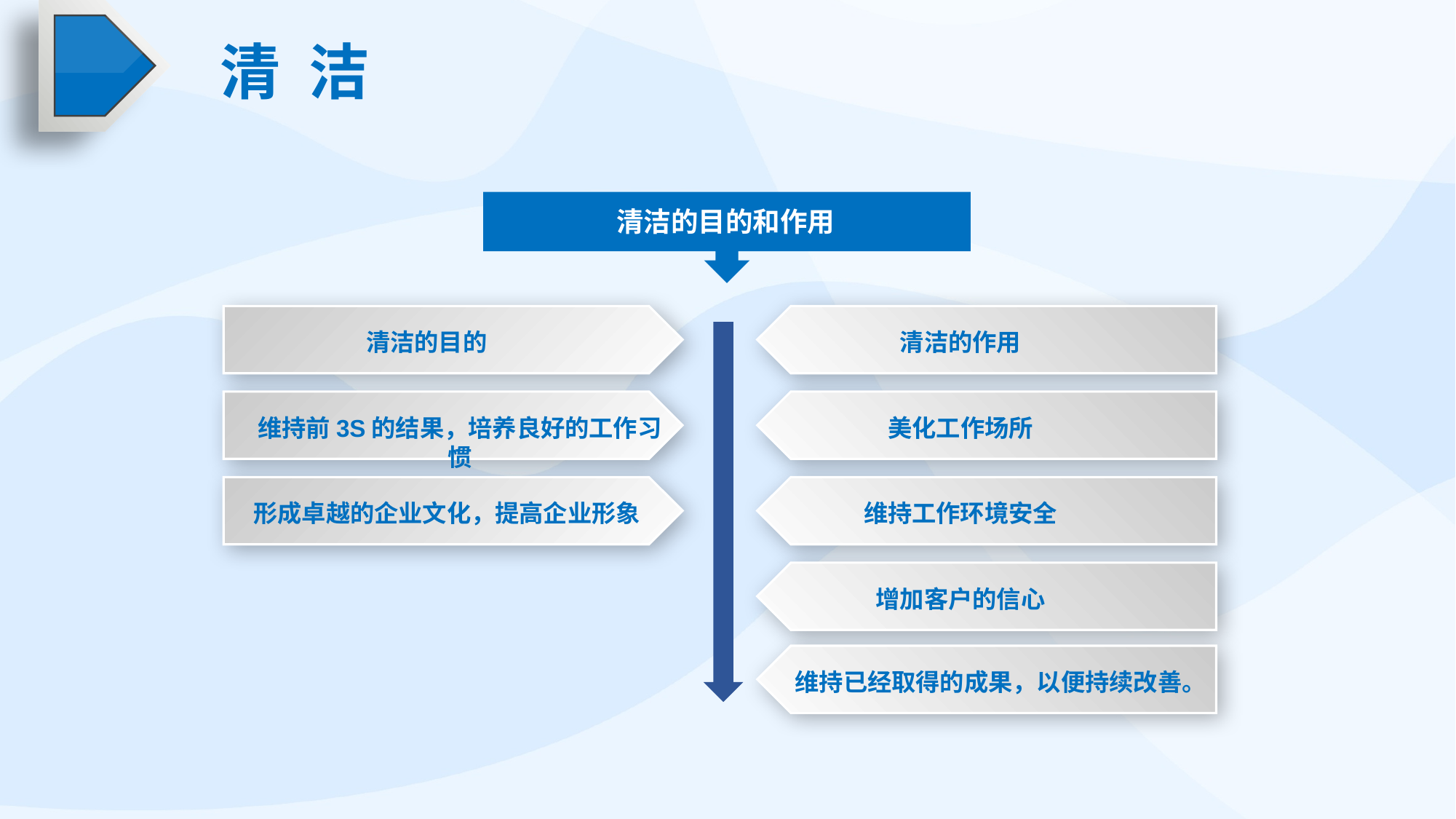

清  洁

清洁的目的和作用

清洁的目的

清洁的作用

维持前3S的结果，培养良好的工作习惯
美化工作场所

形成卓越的企业文化，提高企业形象
维持工作环境安全

增加客户的信心

维持已经取得的成果，以便持续改善。